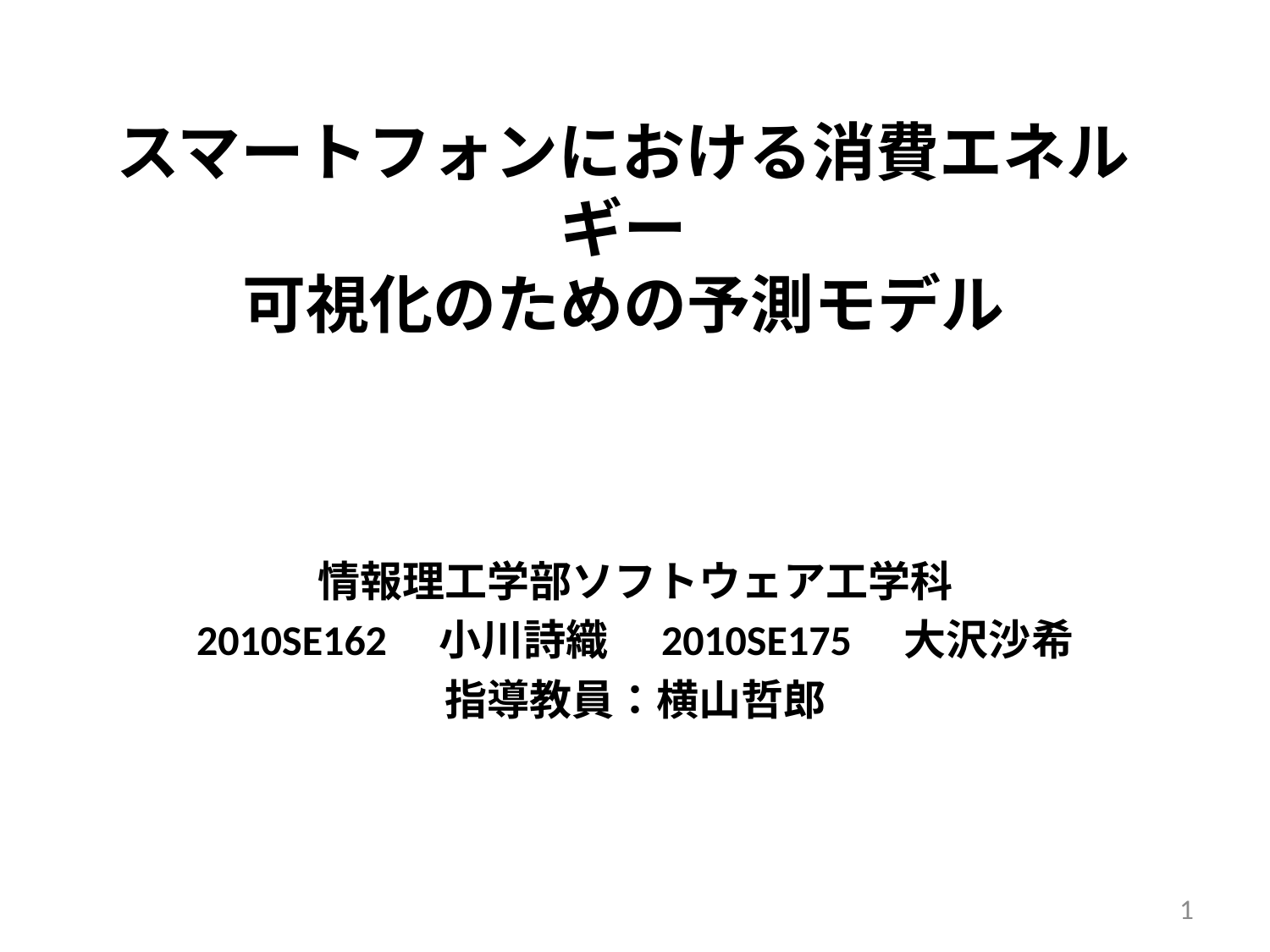

# スマートフォンにおける消費エネルギー 可視化のための予測モデル

情報理工学部ソフトウェア工学科
2010SE162　小川詩織　2010SE175　大沢沙希
指導教員：横山哲郎
1